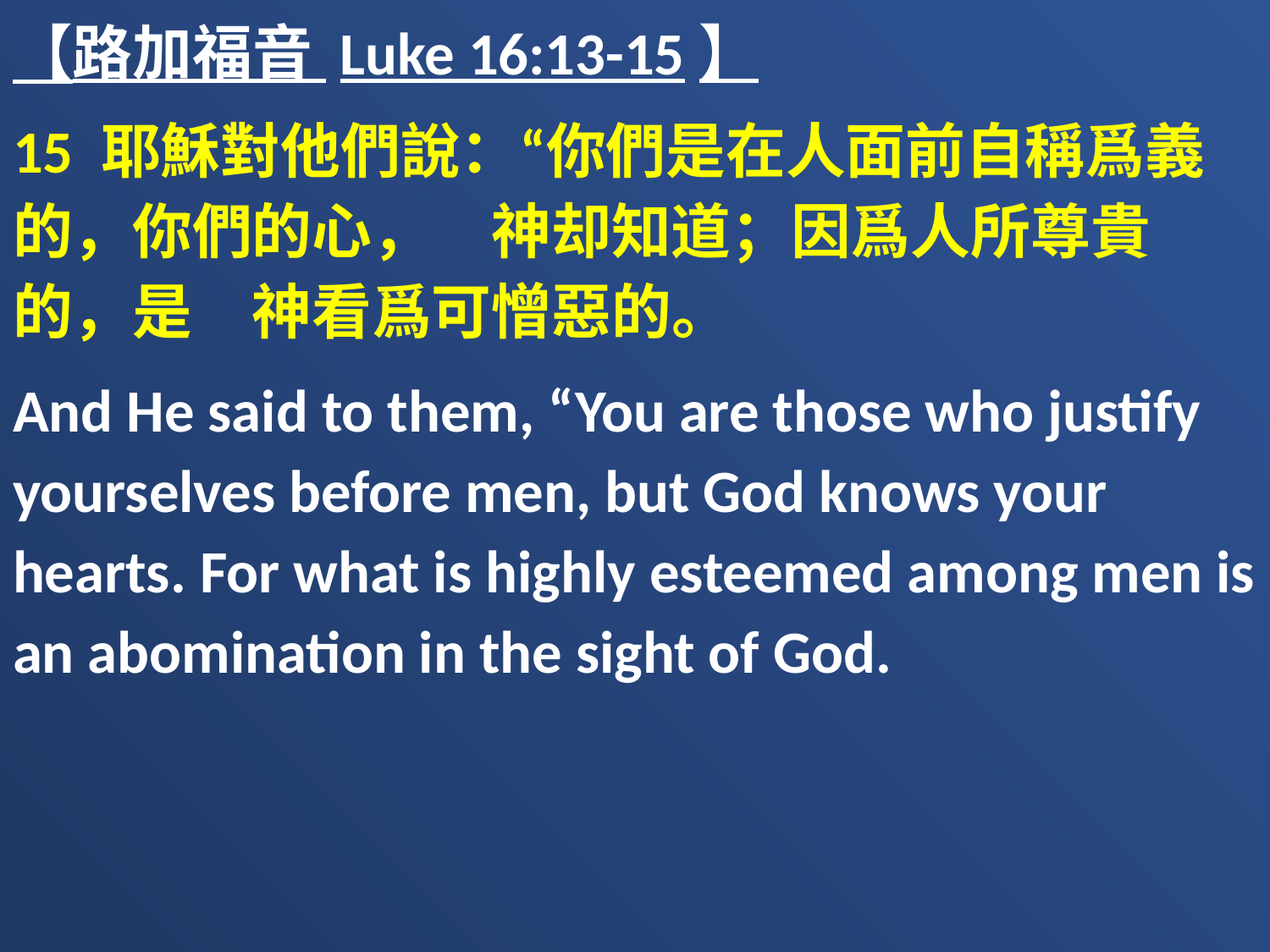

【路加福音 Luke 16:13-15】
15 耶穌對他們說：“你們是在人面前自稱爲義的，你們的心，　神却知道；因爲人所尊貴的，是　神看爲可憎惡的。
And He said to them, “You are those who justify yourselves before men, but God knows your hearts. For what is highly esteemed among men is an abomination in the sight of God.